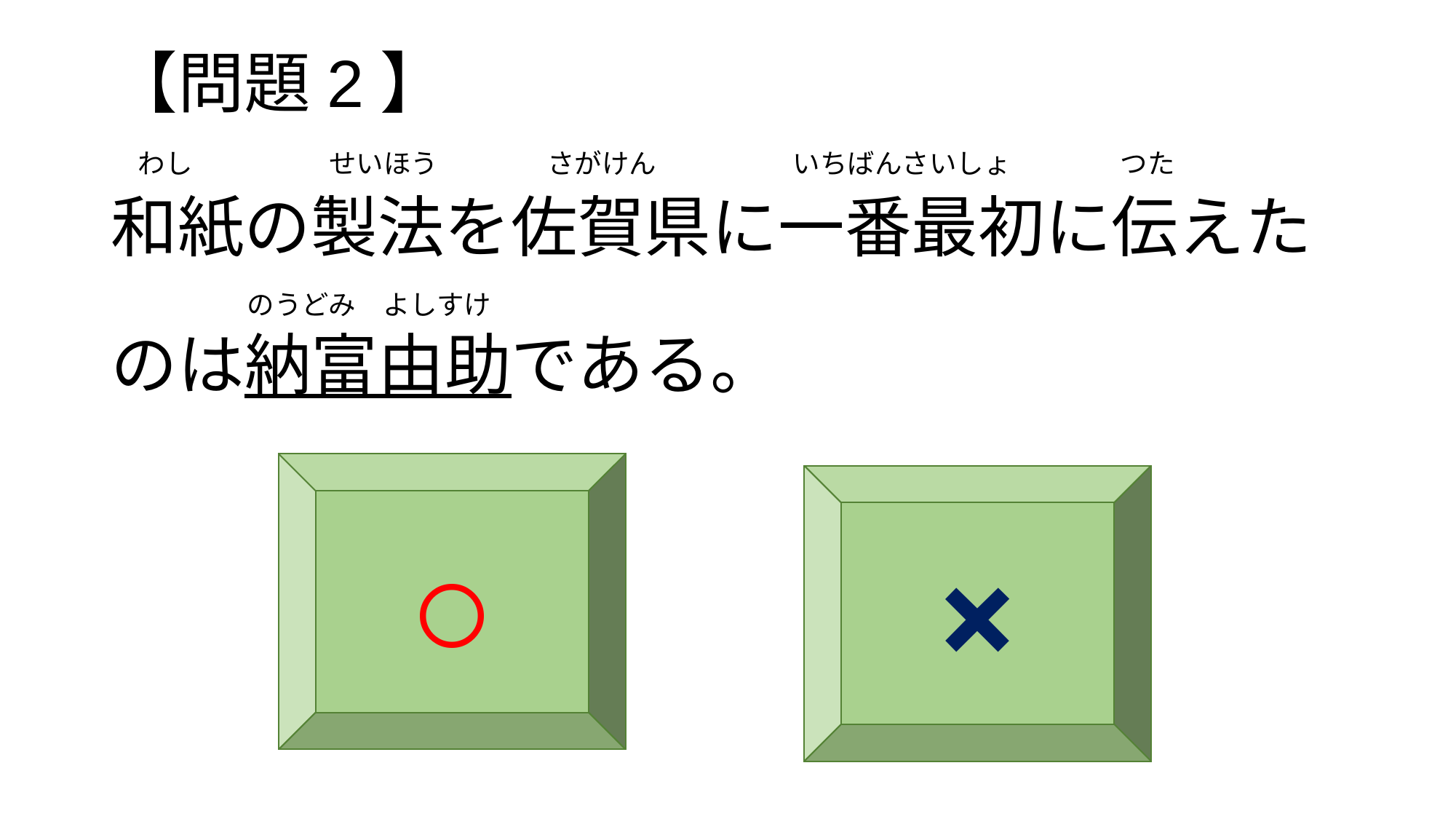

# 【問題2】 和紙の製法を佐賀県に一番最初に伝えた のは納富由助である。
　わし　　　　　せいほう　　　　さがけん　　　　　いちばんさいしょ　　　　つた
　　　　　のうどみ　よしすけ
○
×